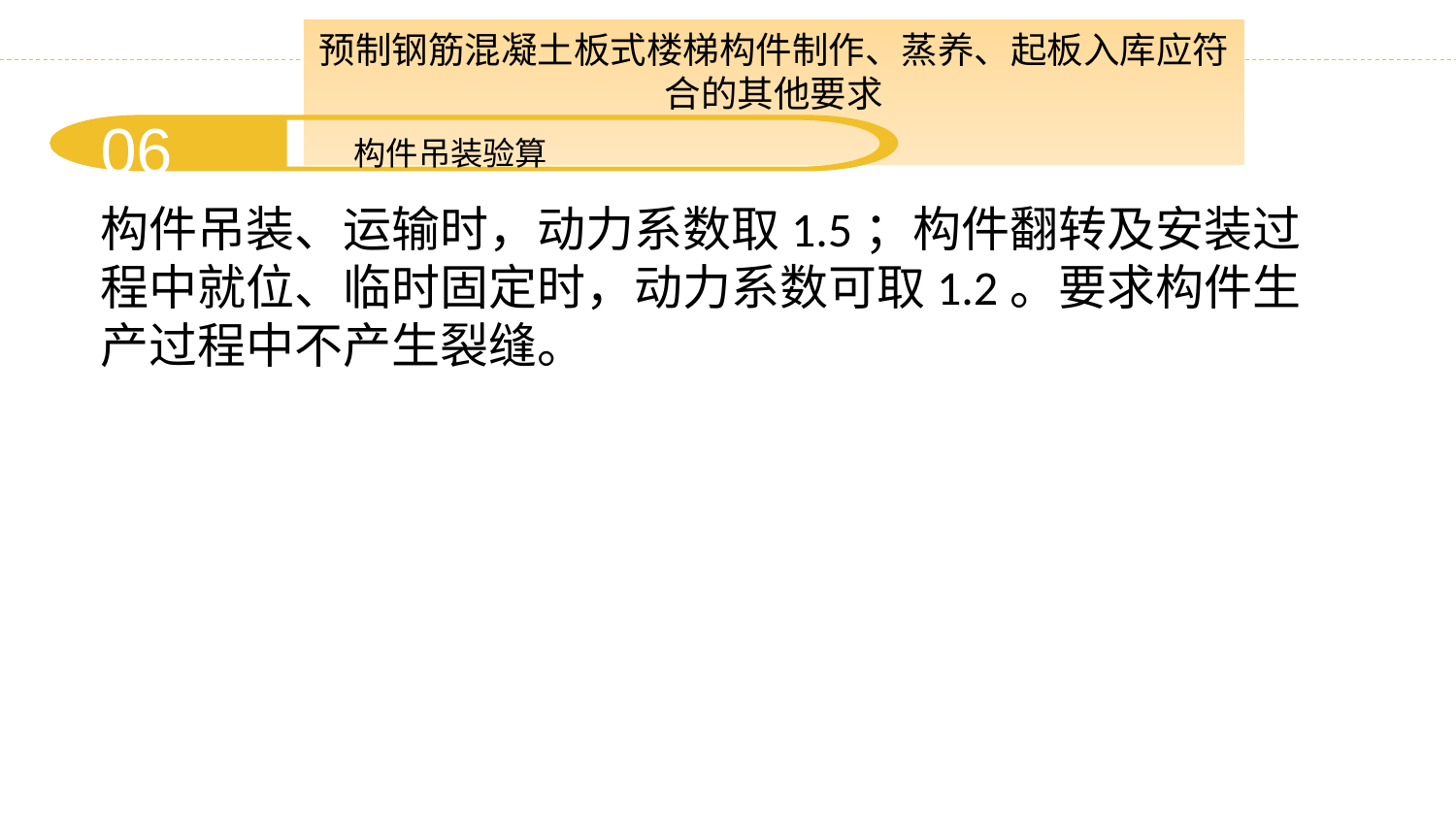

预制钢筋混凝土板式楼梯构件制作、蒸养、起板入库应符合的其他要求

06

构件吊装验算

构件吊装、运输时，动力系数取1.5；构件翻转及安装过程中就位、临时固定时，动力系数可取1.2。要求构件生产过程中不产生裂缝。